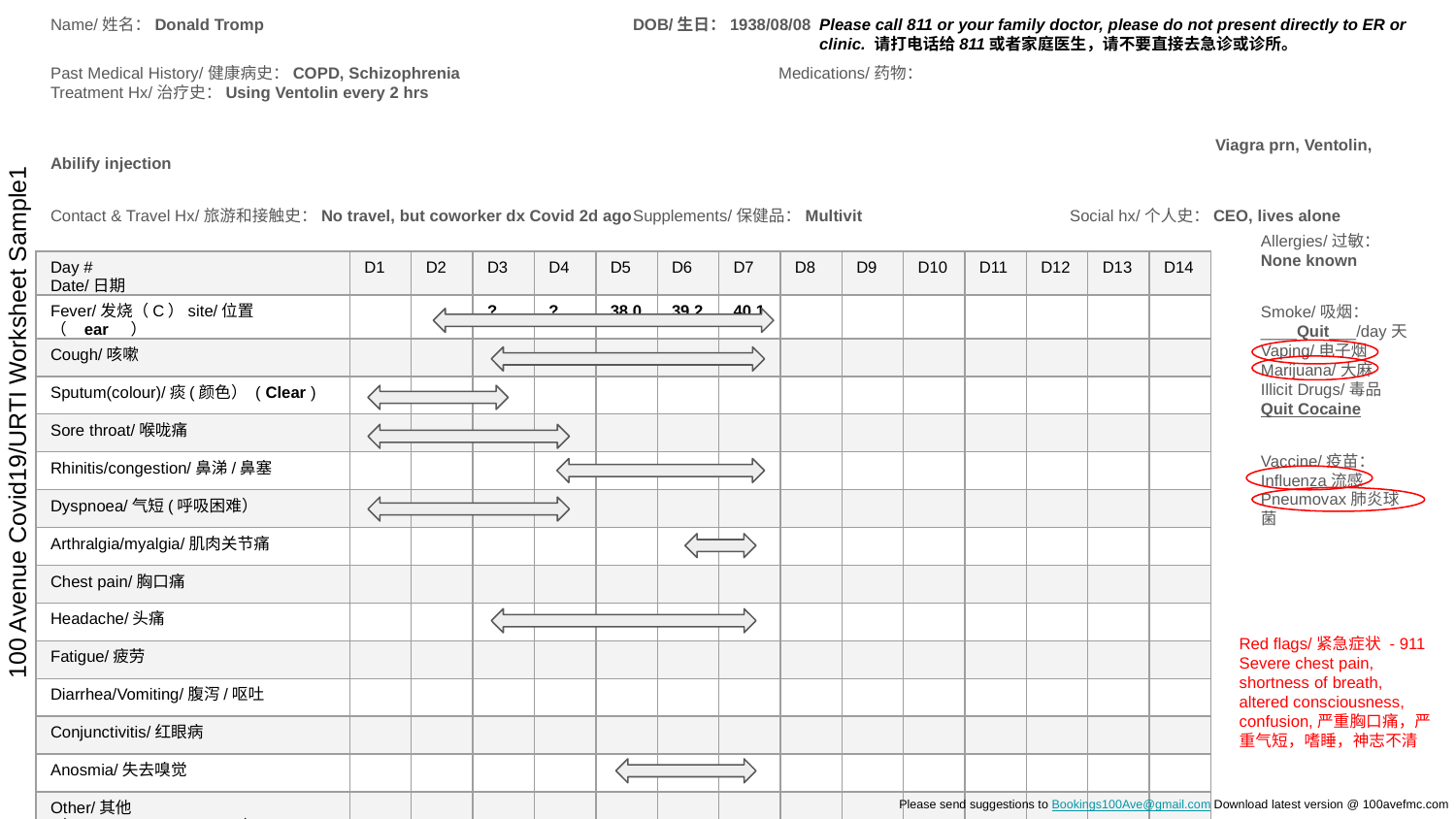

Name/姓名：Donald Tromp			DOB/生日：1938/08/08
Please call 811 or your family doctor, please do not present directly to ER or clinic. 请打电话给811或者家庭医生，请不要直接去急诊或诊所。
Past Medical History/健康病史：COPD, Schizophrenia			Medications/药物：				Treatment Hx/治疗史：Using Ventolin every 2 hrs
								Viagra prn, Ventolin, Abilify injection
Contact & Travel Hx/旅游和接触史：No travel, but coworker dx Covid 2d ago	Supplements/保健品：Multivit		Social hx/个人史：CEO, lives alone

Allergies/过敏：None known
Smoke/吸烟：____Quit___/day天Vaping/电子烟Marijuana/大麻    Illicit Drugs/毒品  Quit Cocaine
Vaccine/疫苗：Influenza流感Pneumovax肺炎球菌

| Day # Date/日期 | D1 | D2 | D3 | D4 | D5 | D6 | D7 | D8 | D9 | D10 | D11 | D12 | D13 | D14 |
| --- | --- | --- | --- | --- | --- | --- | --- | --- | --- | --- | --- | --- | --- | --- |
| Fever/发烧（C）site/位置 （ ear ） |  |  | ? | ? | 38.0 | 39.2 | 40.1 |  |  |  |  |  |  |  |
| Cough/咳嗽 |  |  |  |  |  |  |  |  |  |  |  |  |  |  |
| Sputum(colour)/痰(颜色） ( Clear ) |  |  |  |  |  |  |  |  |  |  |  |  |  |  |
| Sore throat/喉咙痛 |  |  |  |  |  |  |  |  |  |  |  |  |  |  |
| Rhinitis/congestion/鼻涕/鼻塞 |  |  |  |  |  |  |  |  |  |  |  |  |  |  |
| Dyspnoea/气短(呼吸困难） |  |  |  |  |  |  |  |  |  |  |  |  |  |  |
| Arthralgia/myalgia/肌肉关节痛 |  |  |  |  |  |  |  |  |  |  |  |  |  |  |
| Chest pain/胸口痛 |  |  |  |  |  |  |  |  |  |  |  |  |  |  |
| Headache/头痛 |  |  |  |  |  |  |  |  |  |  |  |  |  |  |
| Fatigue/疲劳 |  |  |  |  |  |  |  |  |  |  |  |  |  |  |
| Diarrhea/Vomiting/腹泻/呕吐 |  |  |  |  |  |  |  |  |  |  |  |  |  |  |
| Conjunctivitis/红眼病 |  |  |  |  |  |  |  |  |  |  |  |  |  |  |
| Anosmia/失去嗅觉 |  |  |  |  |  |  |  |  |  |  |  |  |  |  |
| Other/其他 （palpitations ） |  |  |  |  |  |  |  |  |  |  |  |  |  |  |

100 Avenue Covid19/URTI Worksheet Sample1

Red flags/紧急症状 - 911 Severe chest pain, shortness of breath, altered consciousness, confusion,严重胸口痛，严重气短，嗜睡，神志不清

Please send suggestions to Bookings100Ave@gmail.com Download latest version @ 100avefmc.com